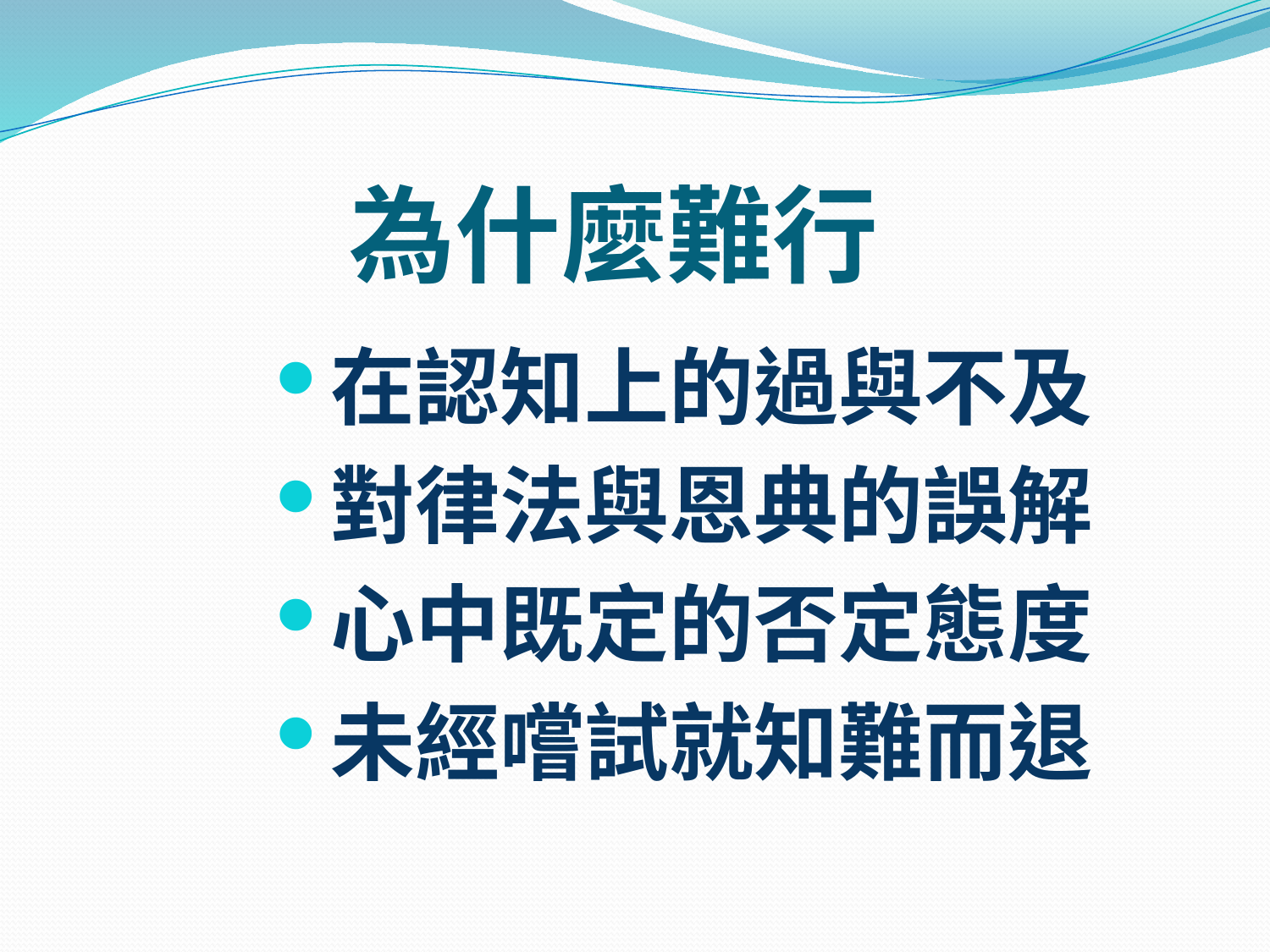

# 為什麼難行
在認知上的過與不及
對律法與恩典的誤解
心中既定的否定態度
未經嚐試就知難而退